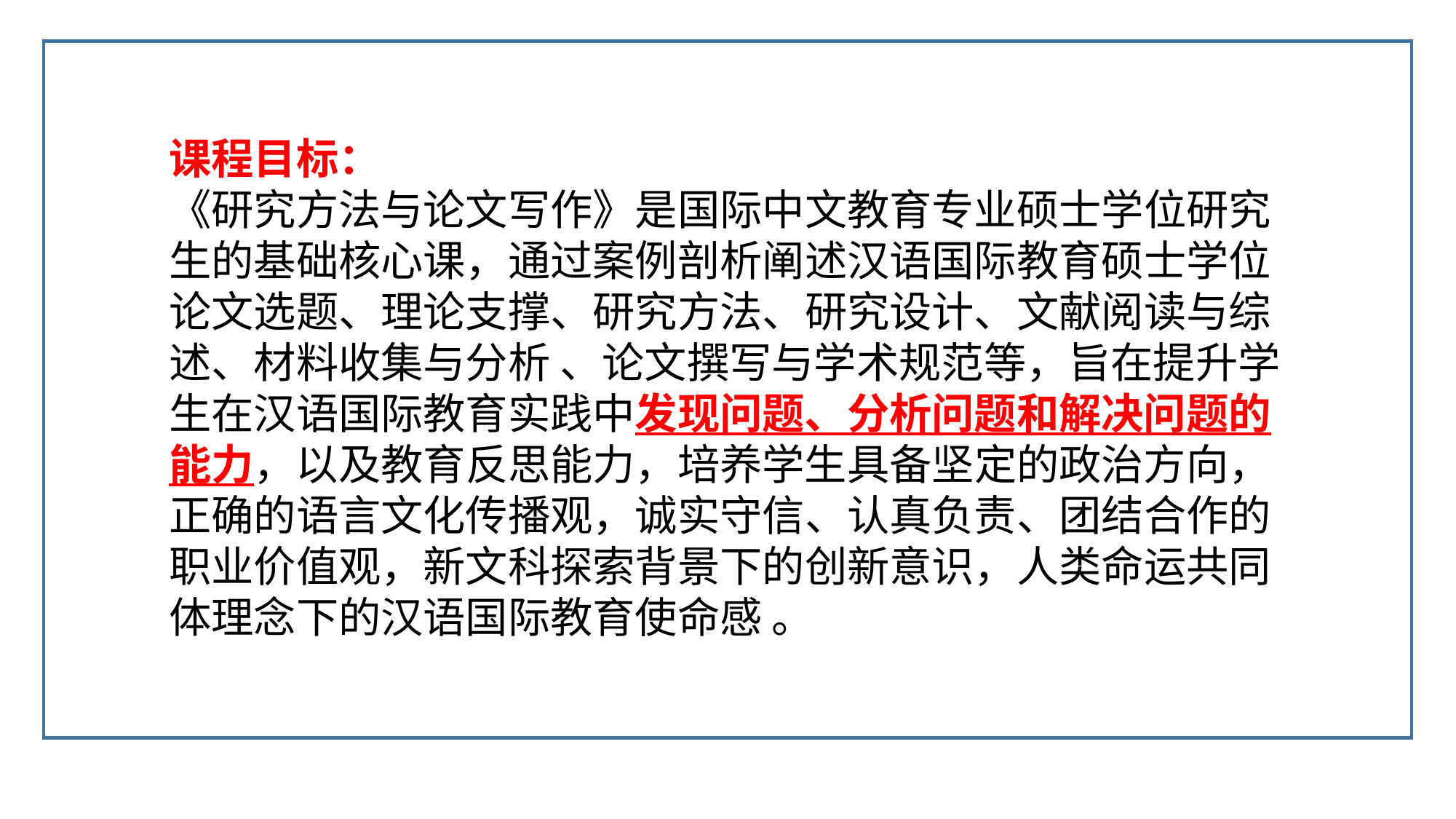

课程目标：
《研究方法与论文写作》是国际中文教育专业硕士学位研究生的基础核心课，通过案例剖析阐述汉语国际教育硕士学位论文选题、理论支撑、研究方法、研究设计、文献阅读与综述、材料收集与分析 、论文撰写与学术规范等，旨在提升学生在汉语国际教育实践中发现问题、分析问题和解决问题的能力，以及教育反思能力，培养学生具备坚定的政治方向，正确的语言文化传播观，诚实守信、认真负责、团结合作的职业价值观，新文科探索背景下的创新意识，人类命运共同体理念下的汉语国际教育使命感 。